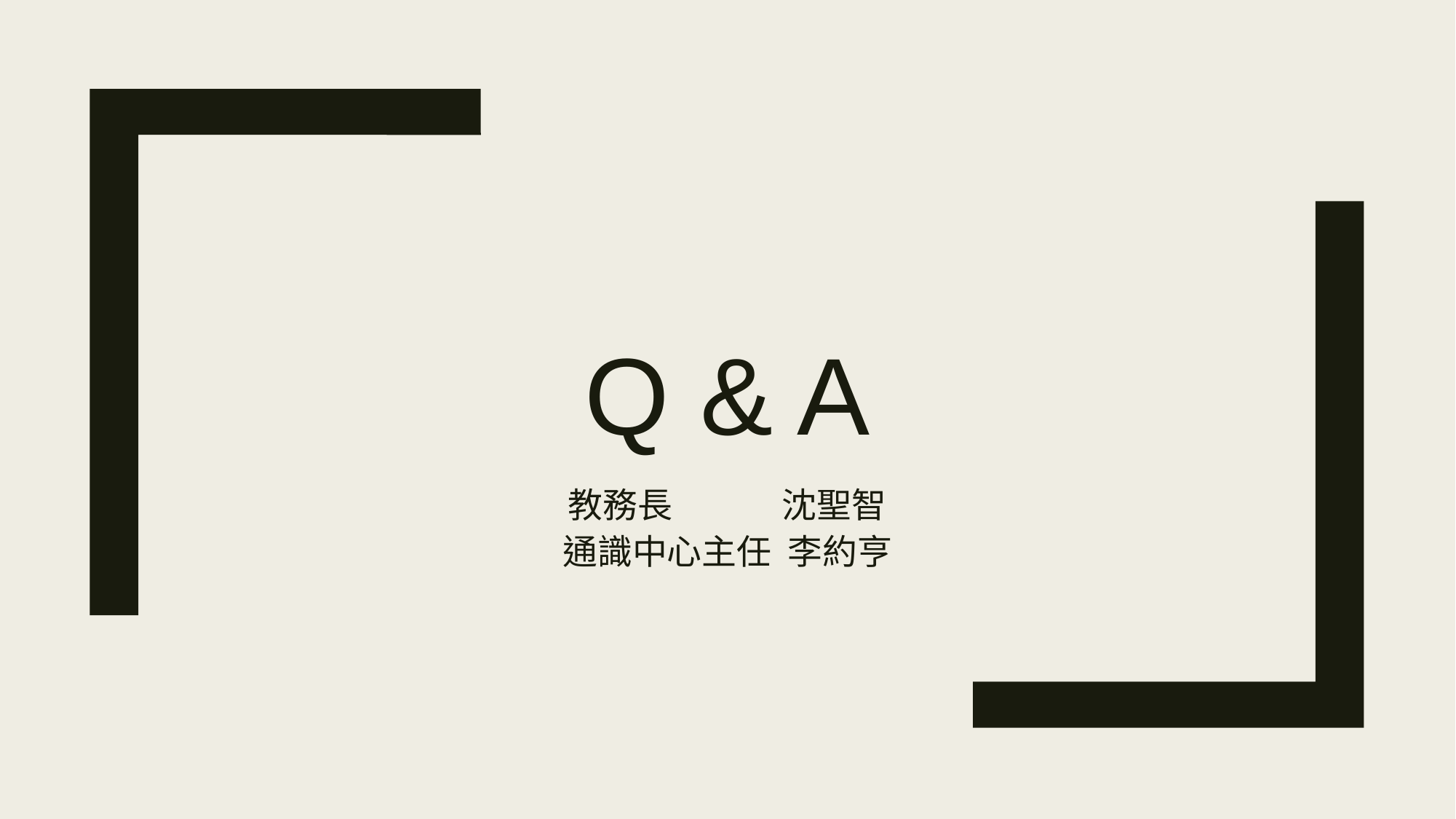

# Q & A
教務長              沈聖智
通識中心主任  李約亨